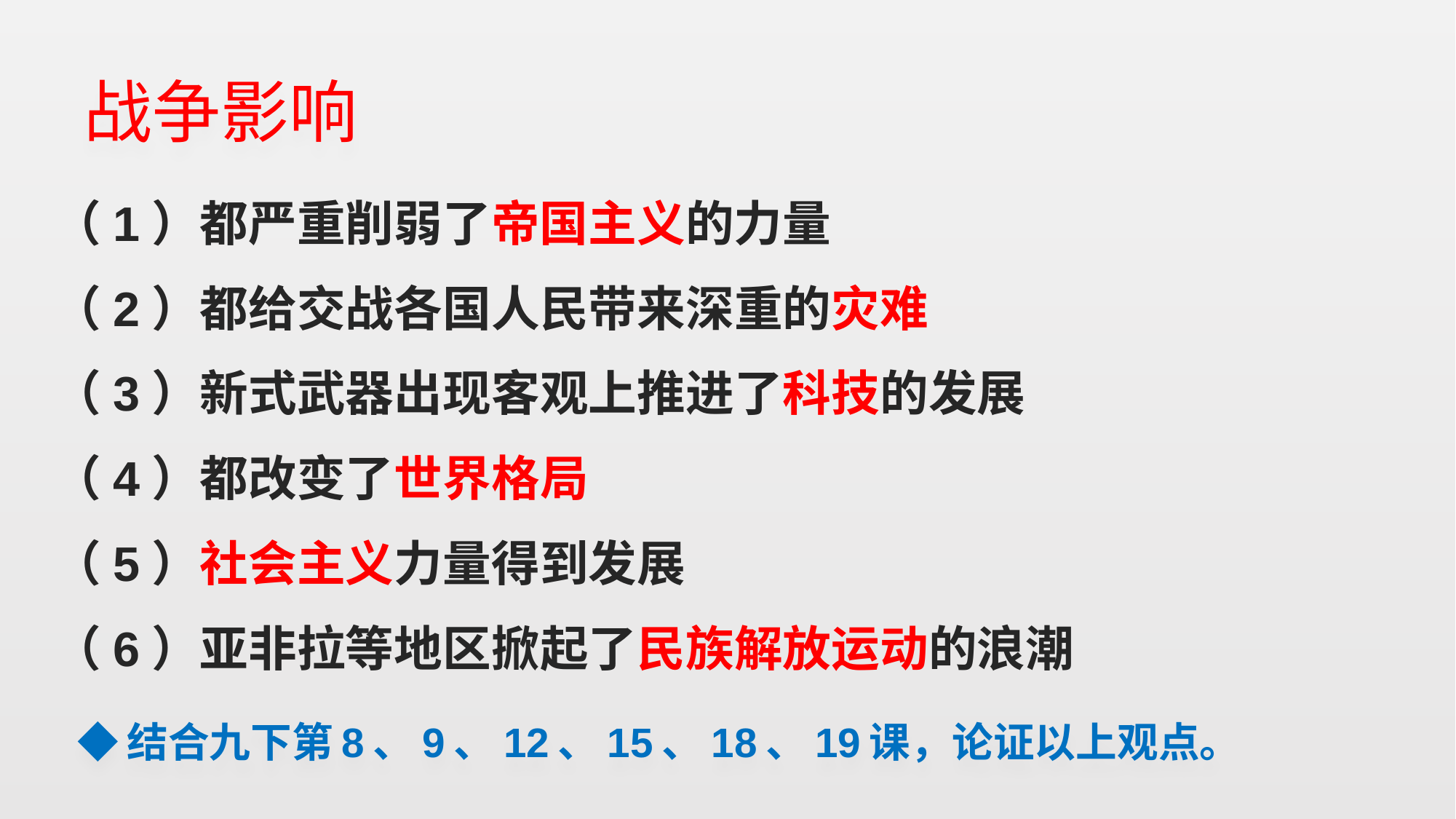

# 战争影响
（1）都严重削弱了帝国主义的力量
（2）都给交战各国人民带来深重的灾难
（3）新式武器出现客观上推进了科技的发展
（4）都改变了世界格局
（5）社会主义力量得到发展
（6）亚非拉等地区掀起了民族解放运动的浪潮
◆结合九下第8、9、12、15、18、19课，论证以上观点。